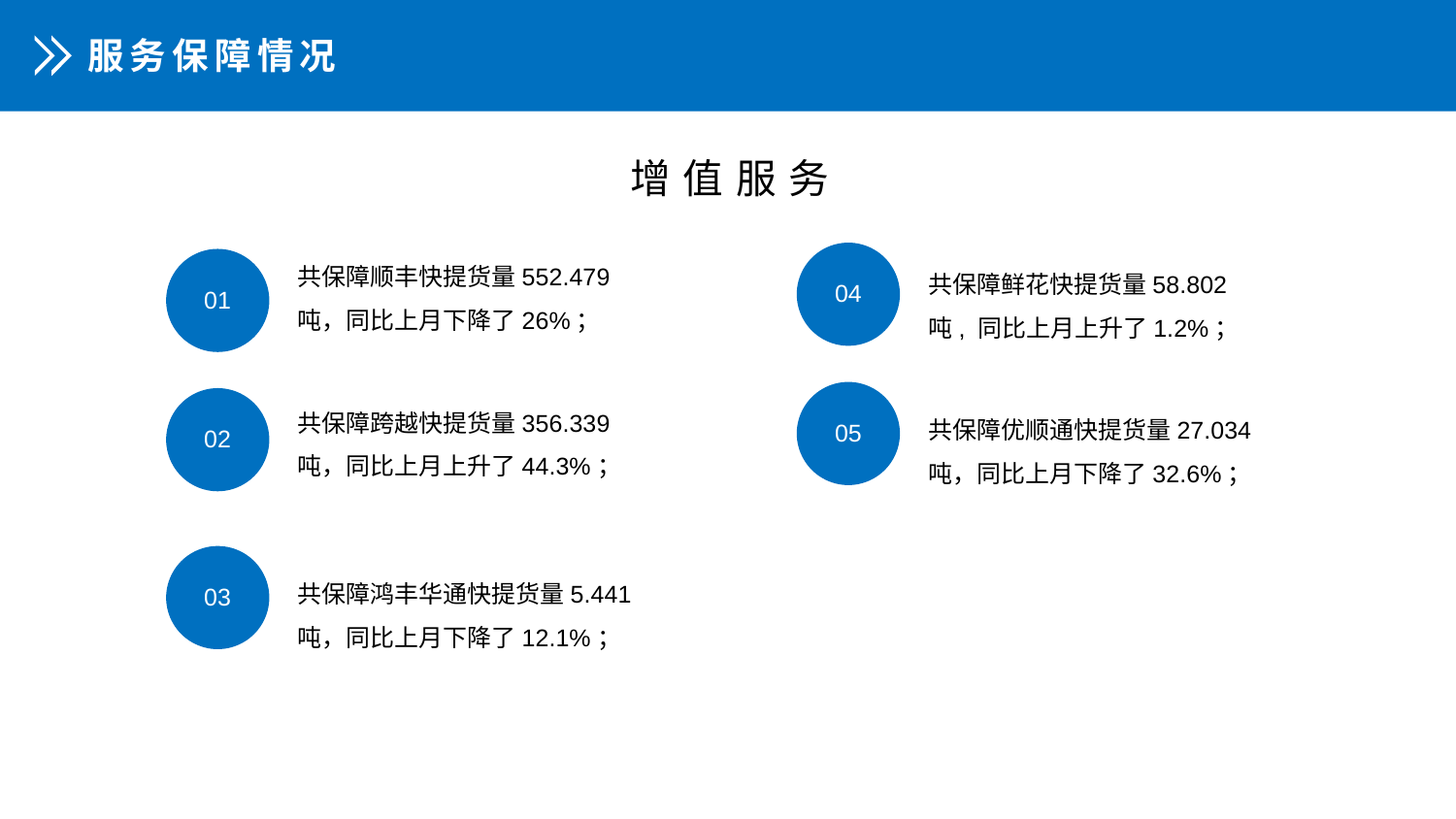

服务保障情况

增值服务
共保障顺丰快提货量552.479吨，同比上月下降了26%；

04
共保障鲜花快提货量58.802吨, 同比上月上升了1.2%；

01

05
共保障跨越快提货量356.339吨，同比上月上升了44.3%；

02
共保障优顺通快提货量27.034吨，同比上月下降了32.6%；

03
共保障鸿丰华通快提货量5.441吨，同比上月下降了12.1%；